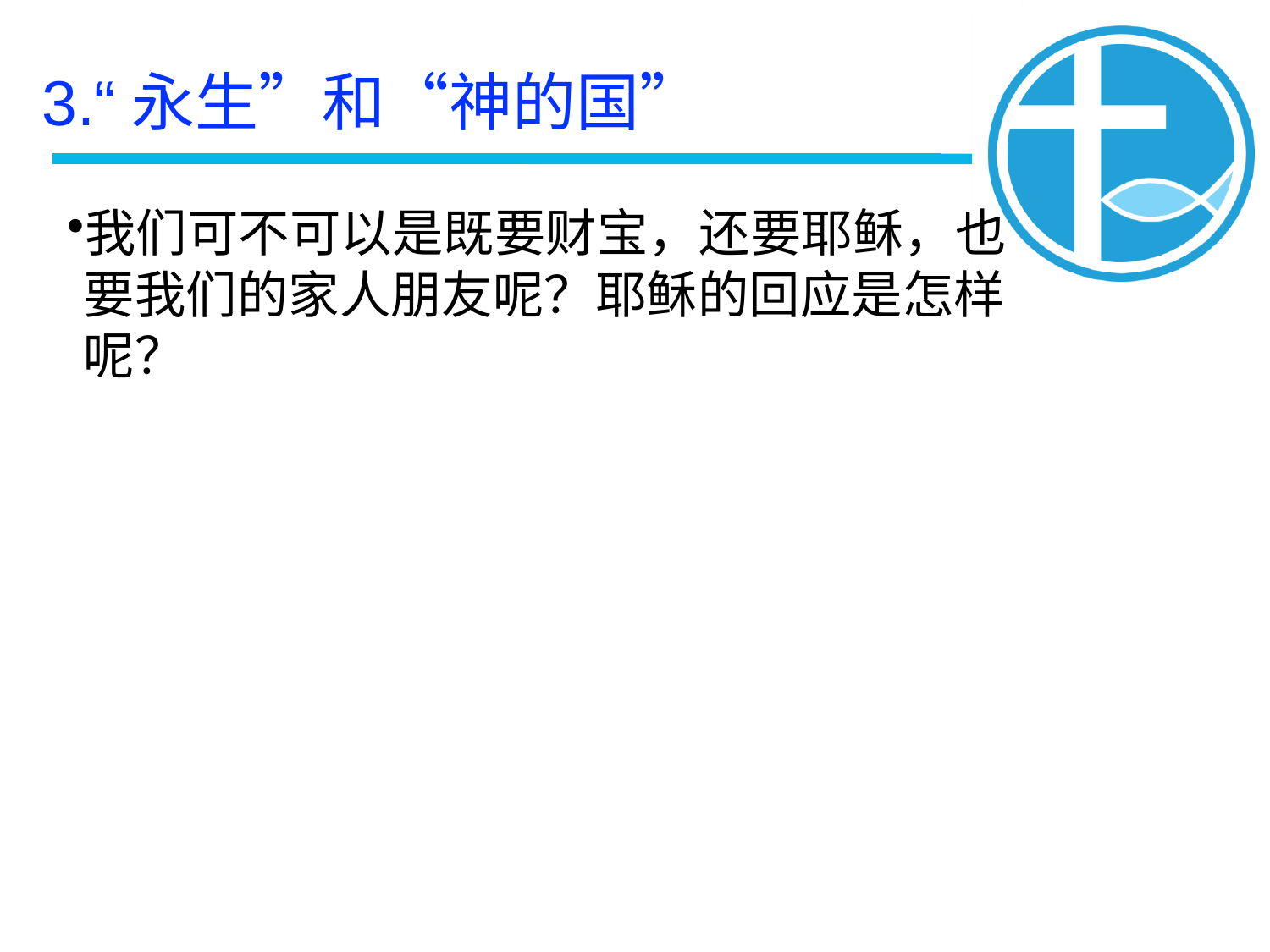

3.“永生”和“神的国”
我们可不可以是既要财宝，还要耶稣，也要我们的家人朋友呢？耶稣的回应是怎样呢？